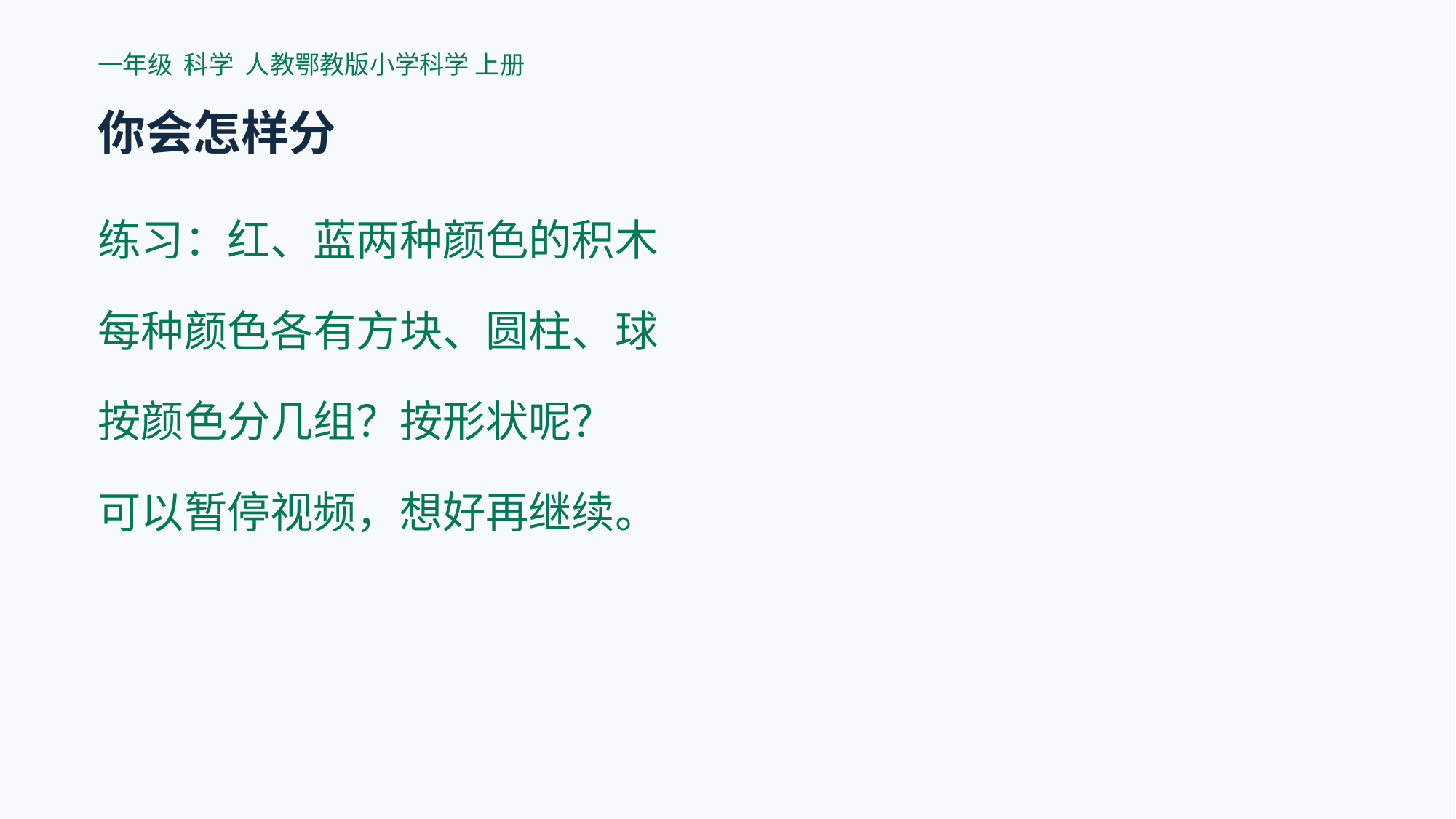

一年级  科学  人教鄂教版小学科学 上册
你会怎样分
练习：红、蓝两种颜色的积木
每种颜色各有方块、圆柱、球
按颜色分几组？按形状呢？
可以暂停视频，想好再继续。